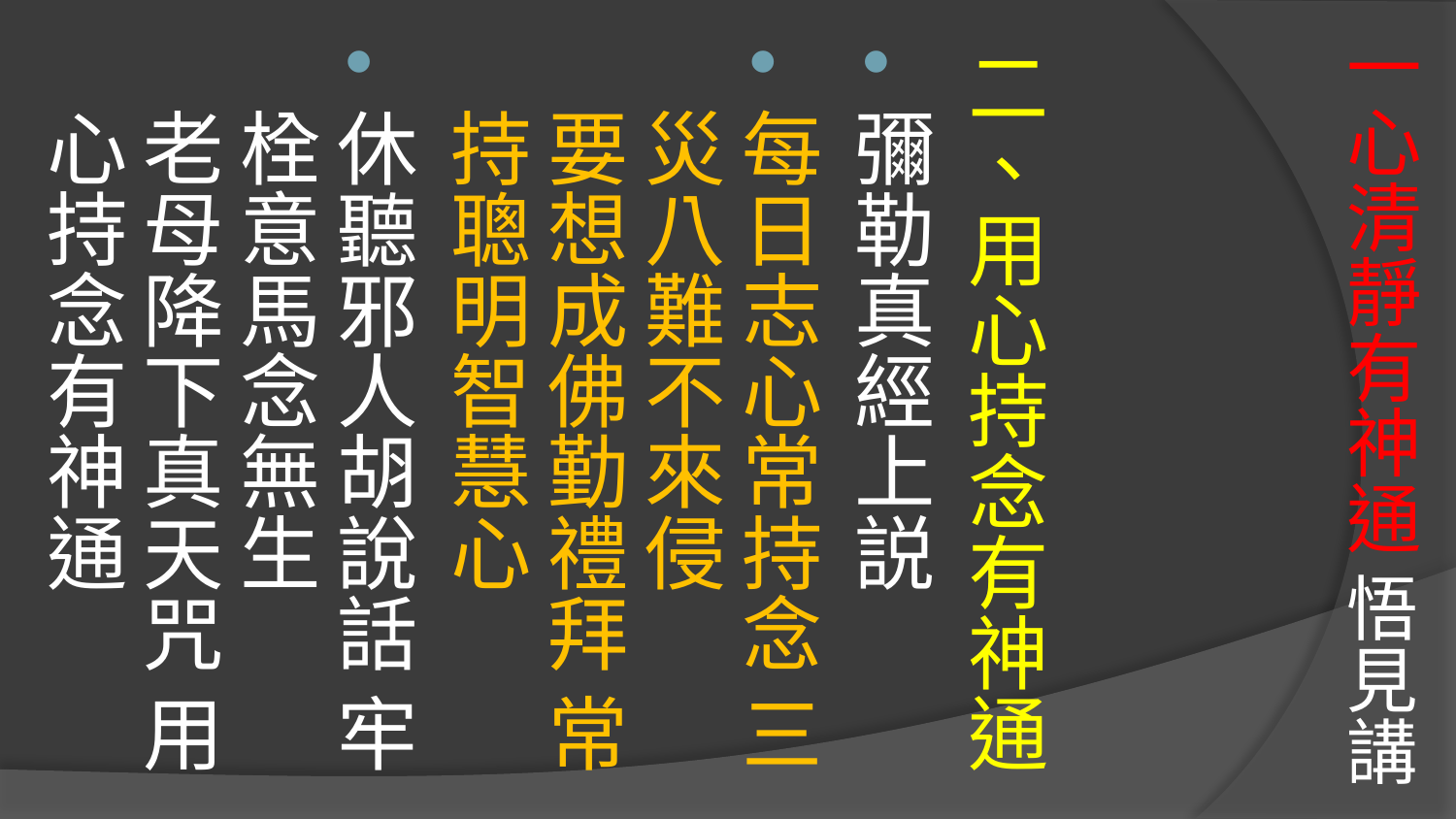

# 一心清靜有神通 悟見講
二、用心持念有神通
彌勒真經上説
每日志心常持念 三災八難不來侵
要想成佛勤禮拜 常持聰明智慧心
休聽邪人胡說話 牢栓意馬念無生
老母降下真天咒 用心持念有神通